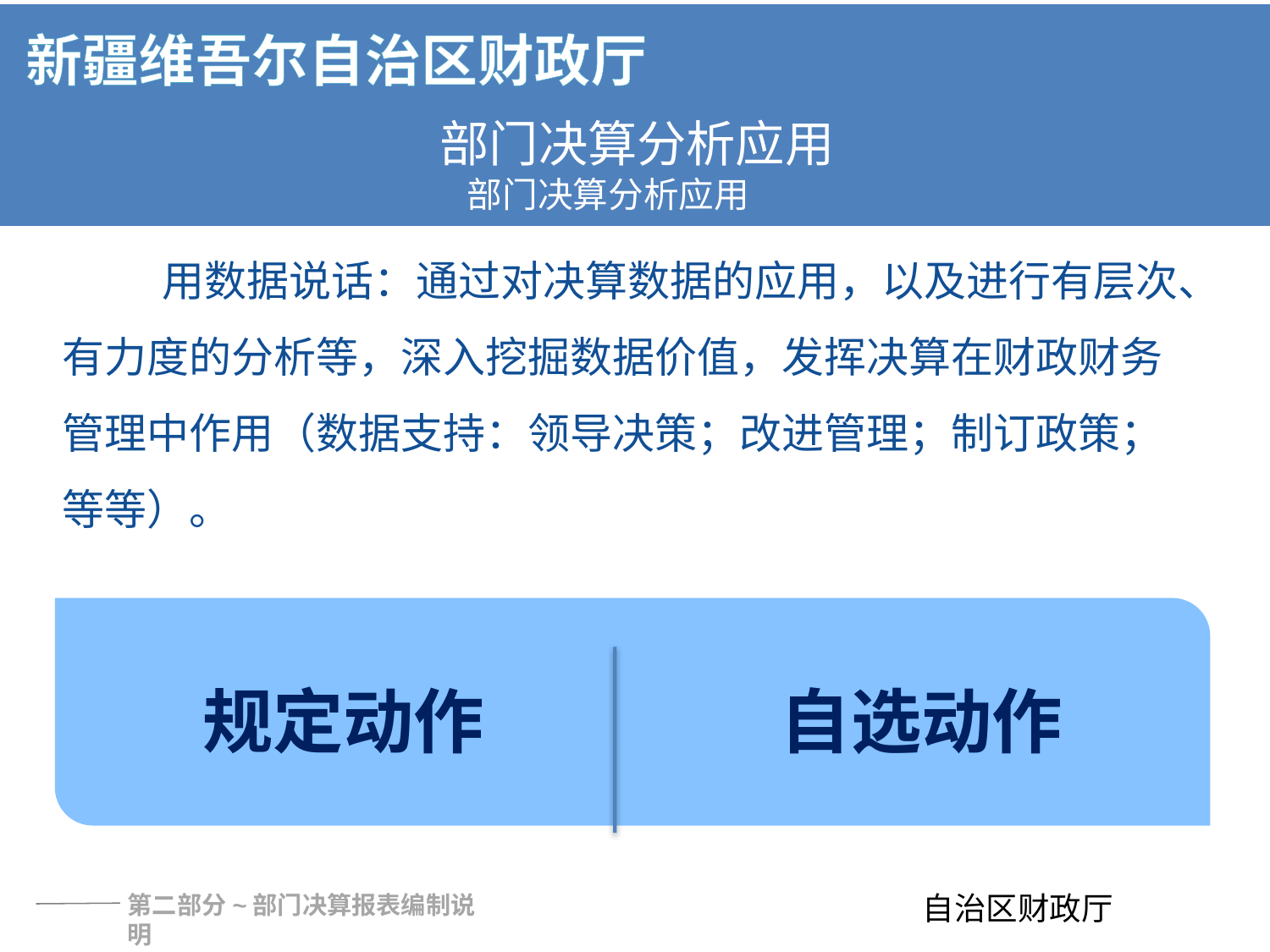

用数据说话：通过对决算数据的应用，以及进行有层次、有力度的分析等，深入挖掘数据价值，发挥决算在财政财务管理中作用（数据支持：领导决策；改进管理；制订政策；等等）。

规定动作
自选动作
114